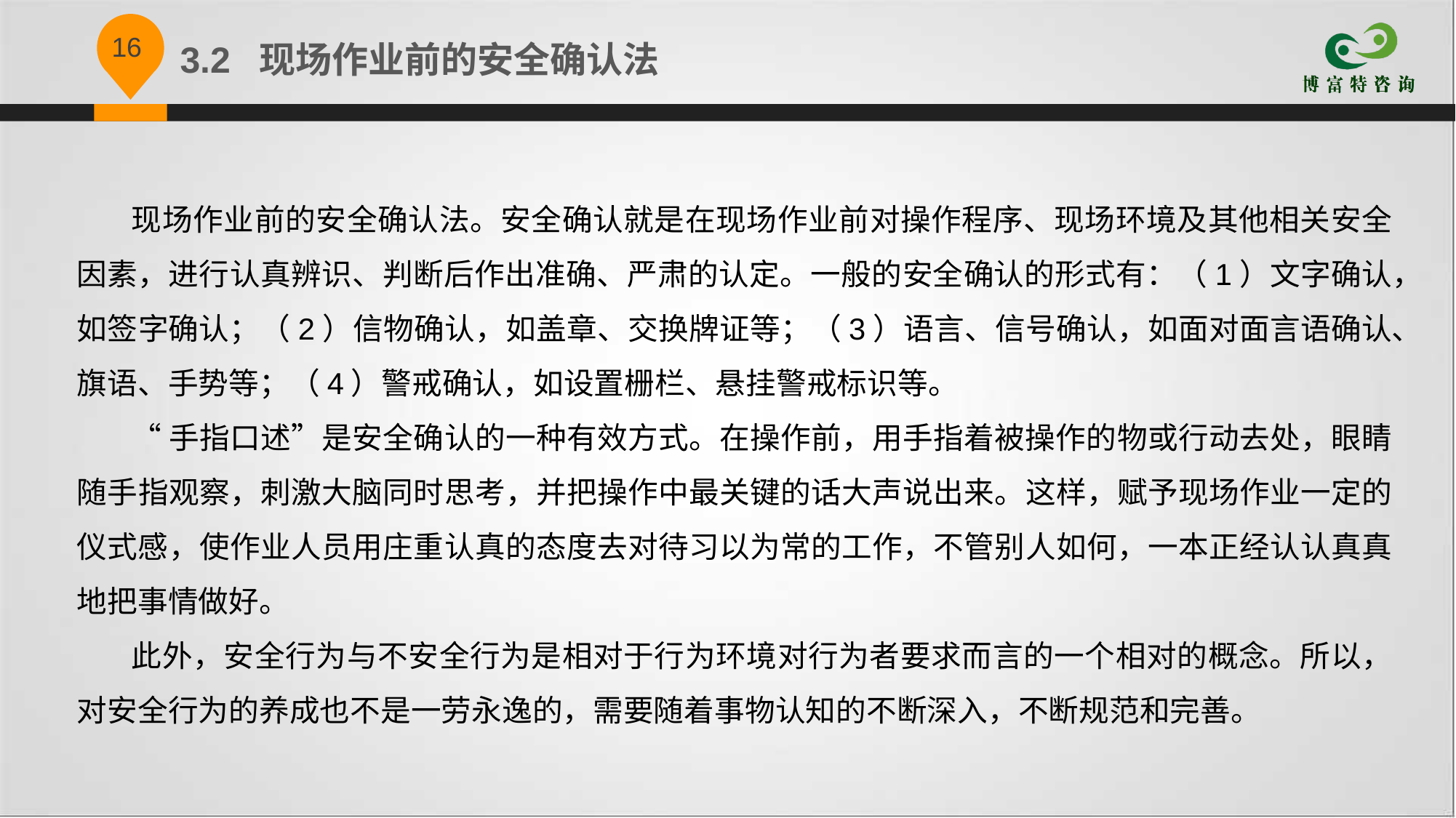

3.2  现场作业前的安全确认法
现场作业前的安全确认法。安全确认就是在现场作业前对操作程序、现场环境及其他相关安全因素，进行认真辨识、判断后作出准确、严肃的认定。一般的安全确认的形式有：（1）文字确认，如签字确认；（2）信物确认，如盖章、交换牌证等；（3）语言、信号确认，如面对面言语确认、旗语、手势等；（4）警戒确认，如设置栅栏、悬挂警戒标识等。
“手指口述”是安全确认的一种有效方式。在操作前，用手指着被操作的物或行动去处，眼睛随手指观察，刺激大脑同时思考，并把操作中最关键的话大声说出来。这样，赋予现场作业一定的仪式感，使作业人员用庄重认真的态度去对待习以为常的工作，不管别人如何，一本正经认认真真地把事情做好。
此外，安全行为与不安全行为是相对于行为环境对行为者要求而言的一个相对的概念。所以，对安全行为的养成也不是一劳永逸的，需要随着事物认知的不断深入，不断规范和完善。